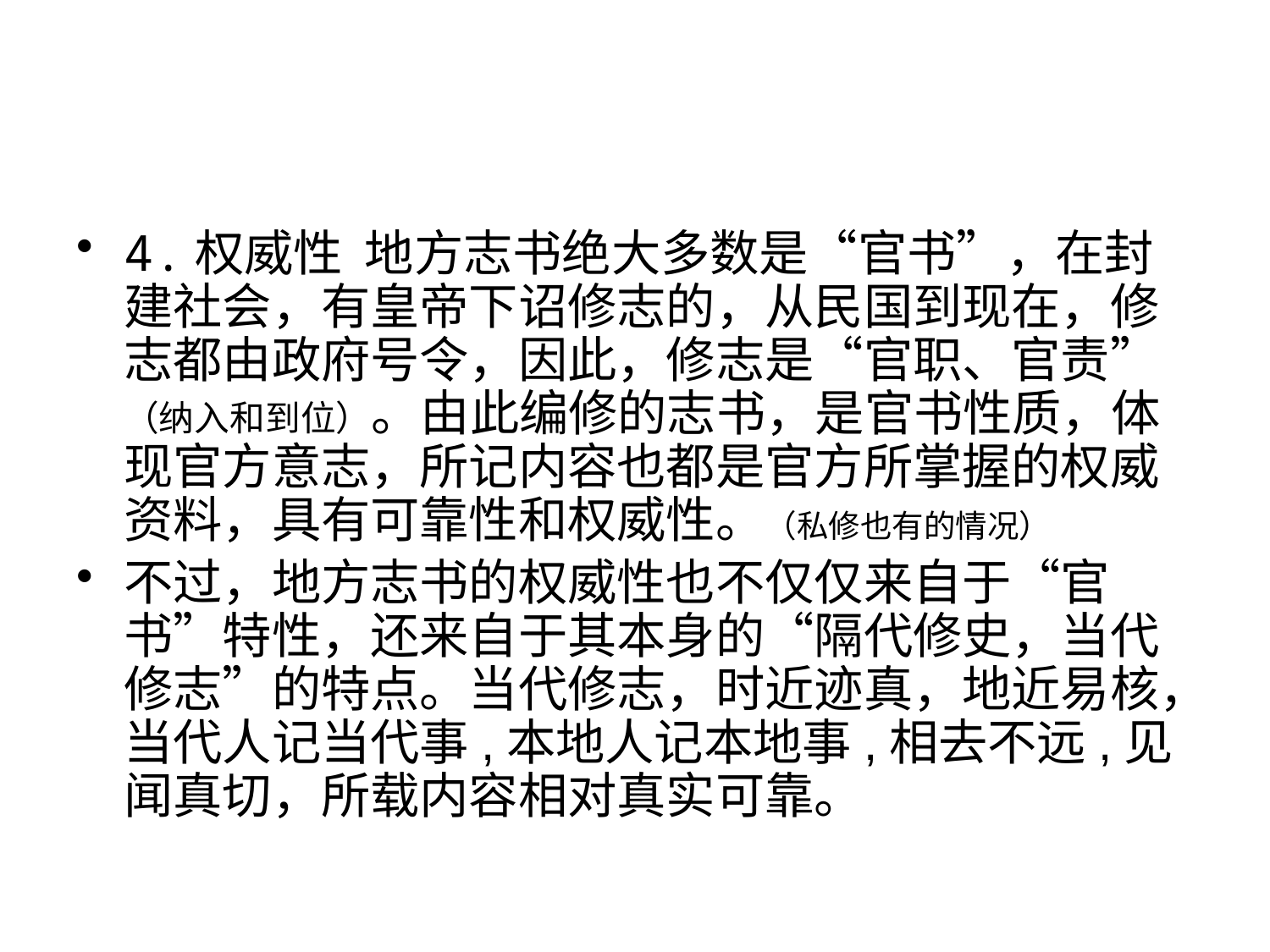

4.权威性  地方志书绝大多数是“官书”，在封建社会，有皇帝下诏修志的，从民国到现在，修志都由政府号令，因此，修志是“官职、官责”（纳入和到位）。由此编修的志书，是官书性质，体现官方意志，所记内容也都是官方所掌握的权威资料，具有可靠性和权威性。（私修也有的情况）
不过，地方志书的权威性也不仅仅来自于“官书”特性，还来自于其本身的“隔代修史，当代修志”的特点。当代修志，时近迹真，地近易核，当代人记当代事,本地人记本地事,相去不远,见闻真切，所载内容相对真实可靠。